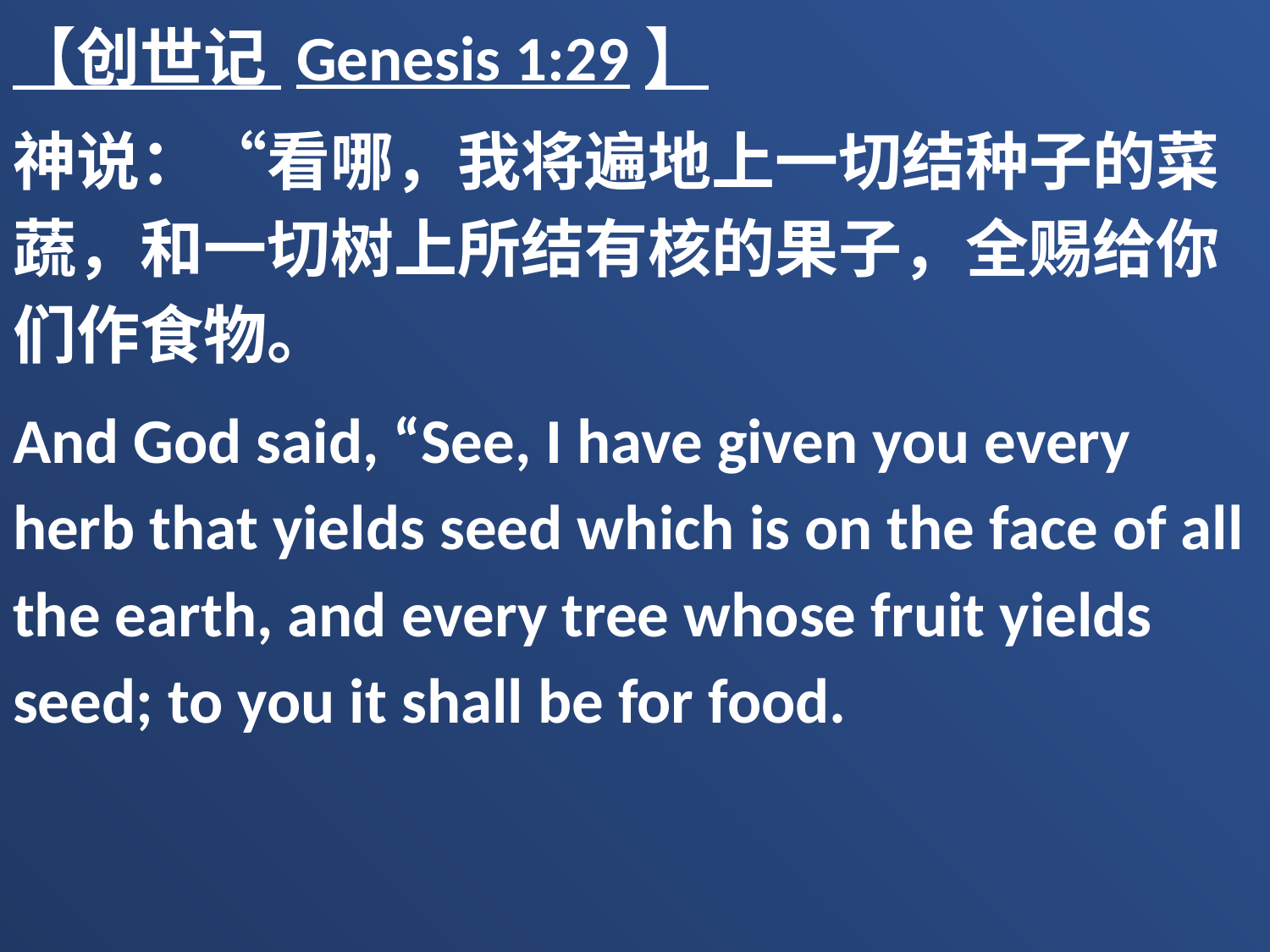

【创世记 Genesis 1:29】
神说：“看哪，我将遍地上一切结种子的菜蔬，和一切树上所结有核的果子，全赐给你们作食物。
And God said, “See, I have given you every herb that yields seed which is on the face of all the earth, and every tree whose fruit yields seed; to you it shall be for food.